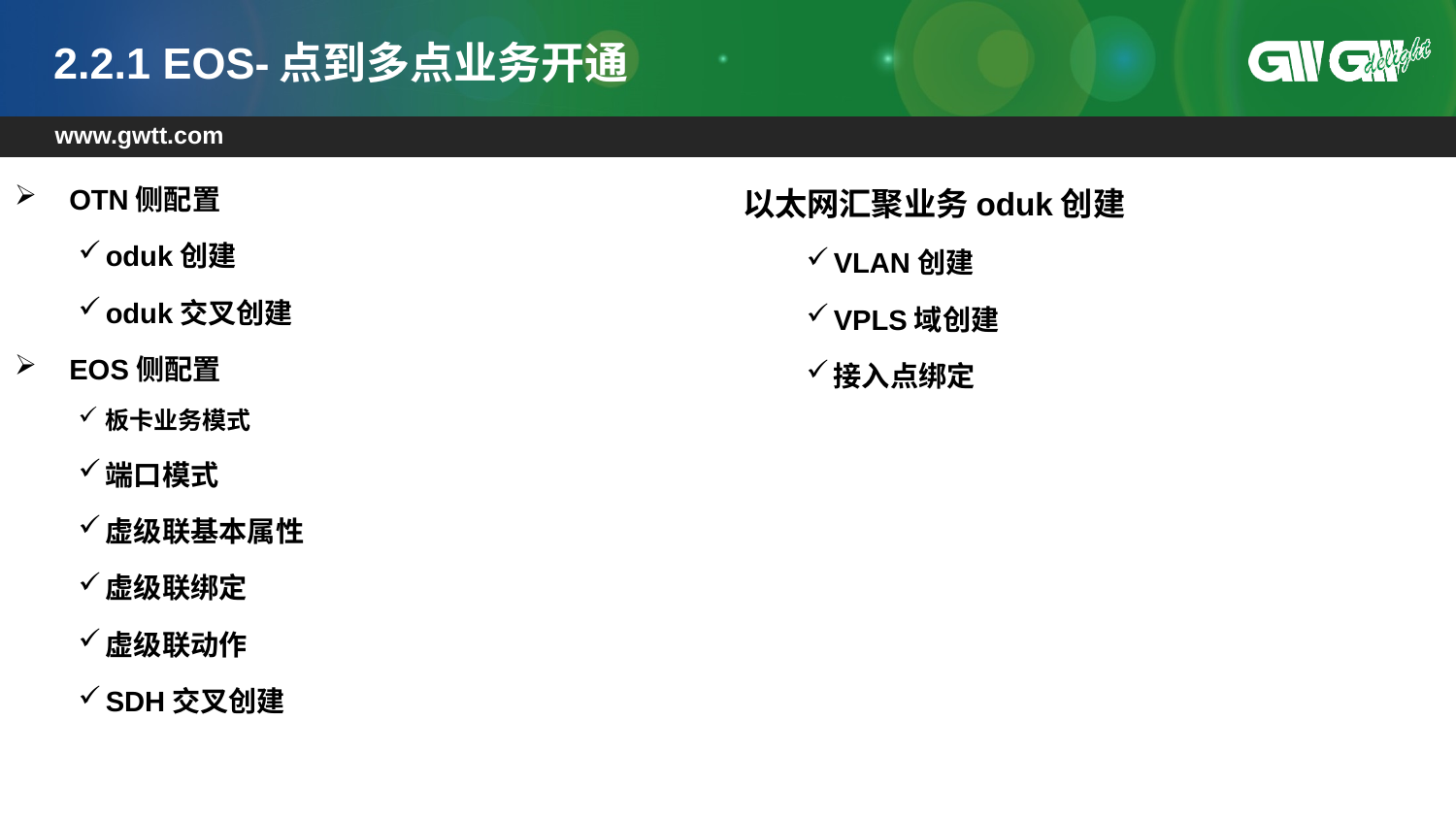

# 2.2.1 EOS-点到多点业务开通
OTN侧配置
oduk创建
oduk交叉创建
EOS侧配置
板卡业务模式
端口模式
虚级联基本属性
虚级联绑定
虚级联动作
SDH交叉创建

以太网汇聚业务oduk创建
VLAN创建
VPLS域创建
接入点绑定